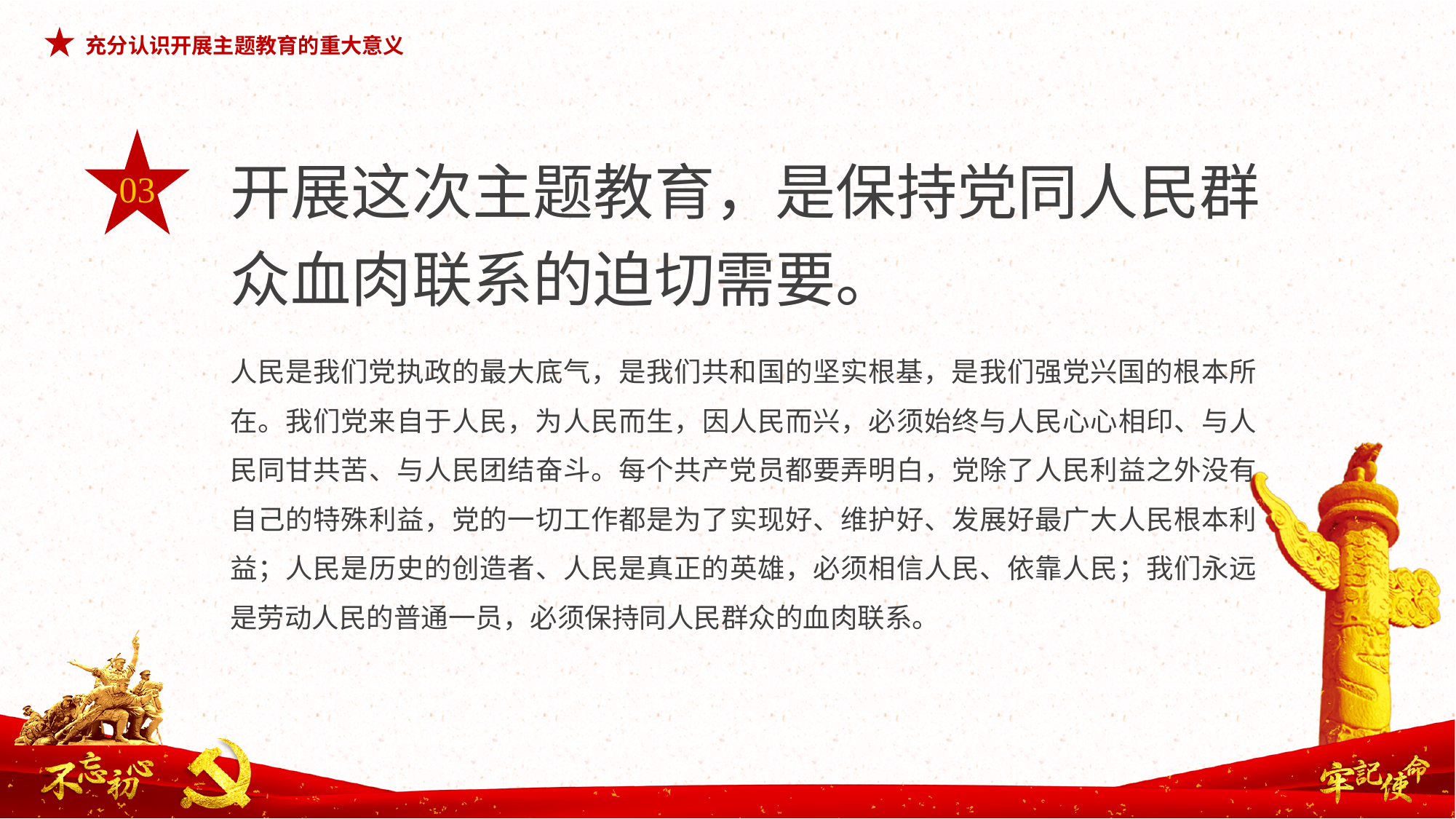

开展这次主题教育，是保持党同人民群众血肉联系的迫切需要。
03
人民是我们党执政的最大底气，是我们共和国的坚实根基，是我们强党兴国的根本所在。我们党来自于人民，为人民而生，因人民而兴，必须始终与人民心心相印、与人民同甘共苦、与人民团结奋斗。每个共产党员都要弄明白，党除了人民利益之外没有自己的特殊利益，党的一切工作都是为了实现好、维护好、发展好最广大人民根本利益；人民是历史的创造者、人民是真正的英雄，必须相信人民、依靠人民；我们永远是劳动人民的普通一员，必须保持同人民群众的血肉联系。